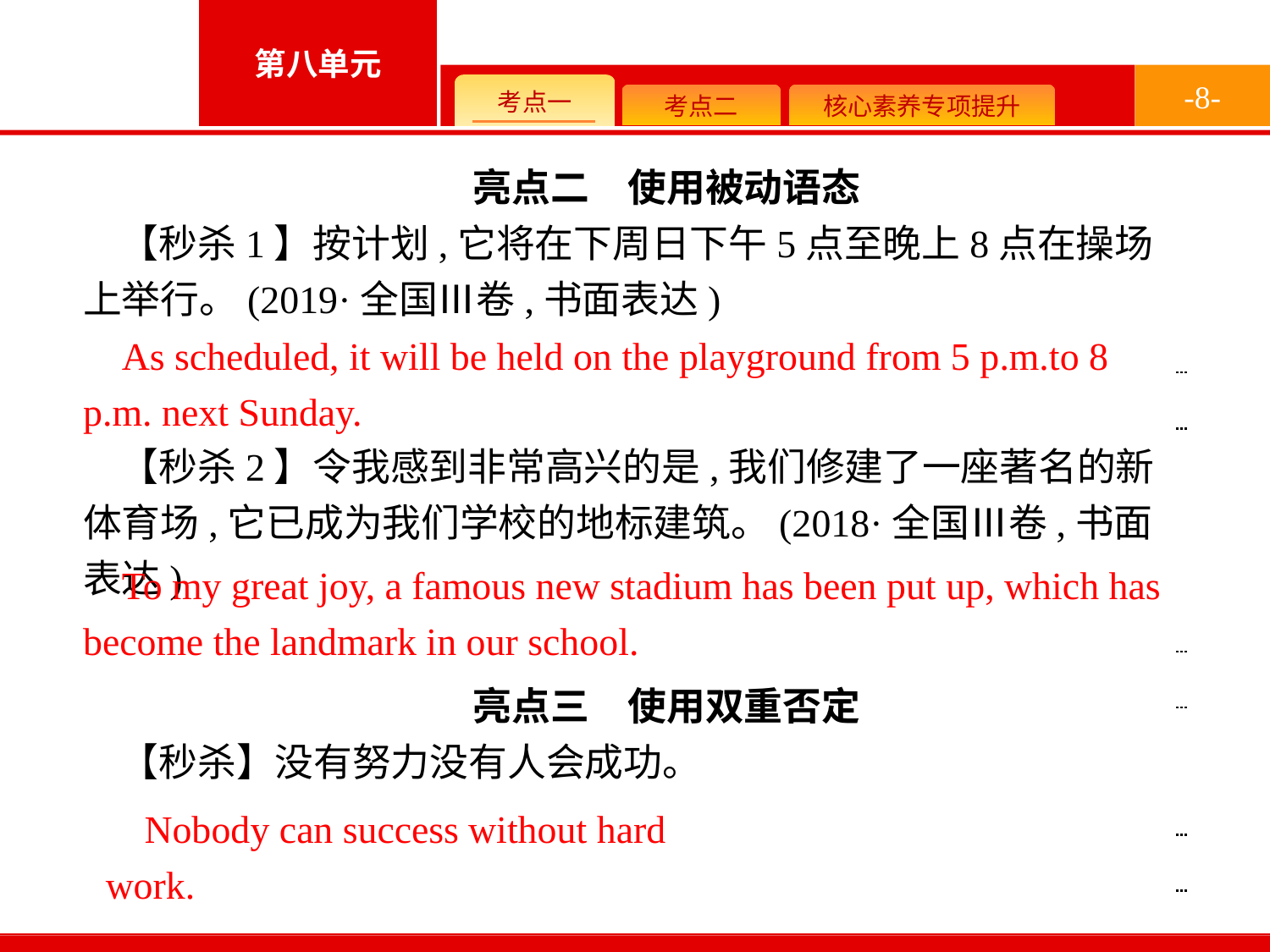

-8-
亮点二　使用被动语态
【秒杀1】按计划,它将在下周日下午5点至晚上8点在操场上举行。(2019·全国Ⅲ卷,书面表达)

【秒杀2】令我感到非常高兴的是,我们修建了一座著名的新体育场,它已成为我们学校的地标建筑。(2018·全国Ⅲ卷,书面表达)

As scheduled, it will be held on the playground from 5 p.m.to 8 p.m. next Sunday.
To my great joy, a famous new stadium has been put up, which has become the landmark in our school.
亮点三　使用双重否定
【秒杀】没有努力没有人会成功。

Nobody can success without hard work.